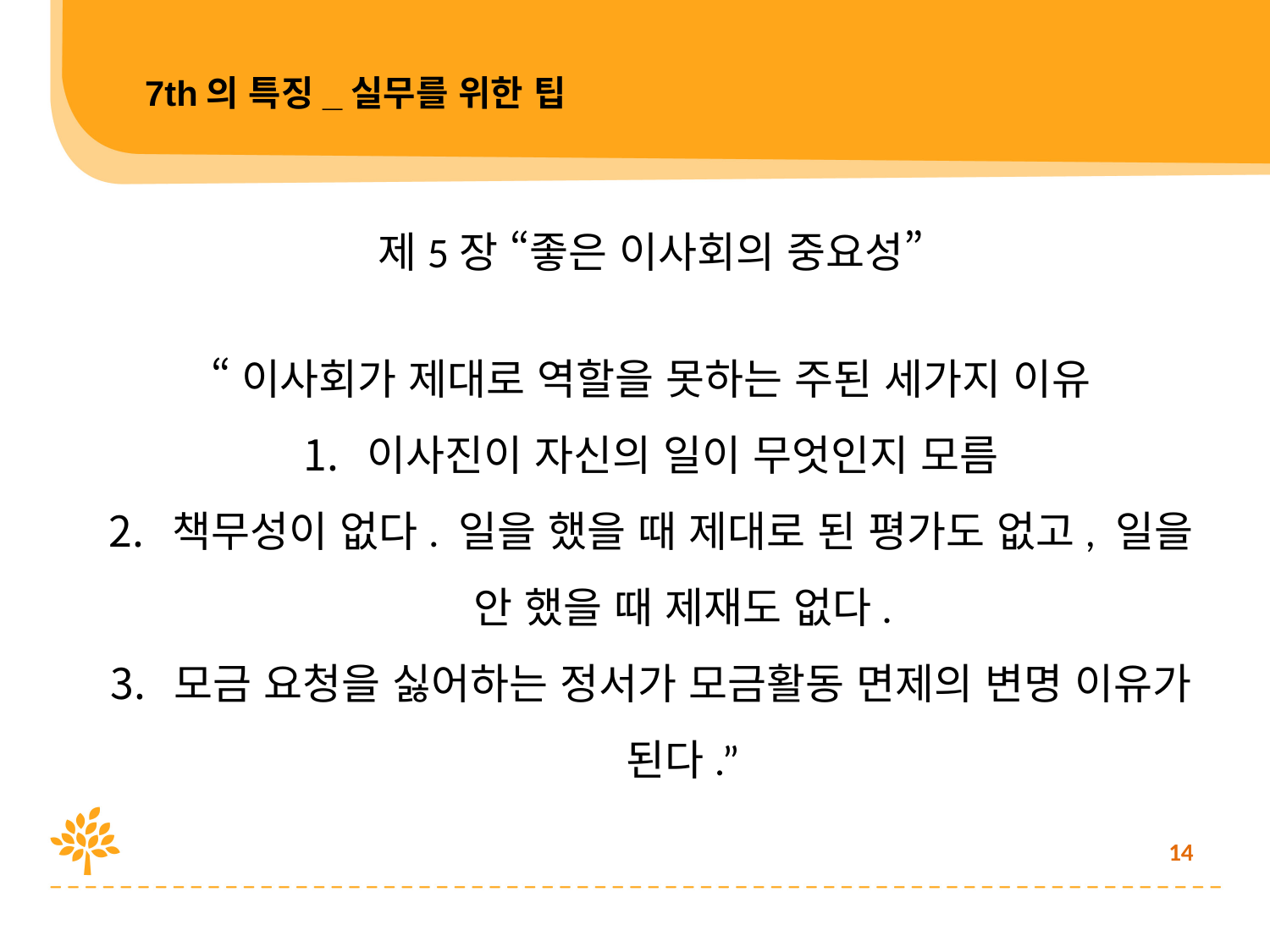

7th의 특징_실무를 위한 팁
제5장 “좋은 이사회의 중요성”

“이사회가 제대로 역할을 못하는 주된 세가지 이유
이사진이 자신의 일이 무엇인지 모름
책무성이 없다. 일을 했을 때 제대로 된 평가도 없고, 일을 안 했을 때 제재도 없다.
모금 요청을 싫어하는 정서가 모금활동 면제의 변명 이유가 된다.”

14